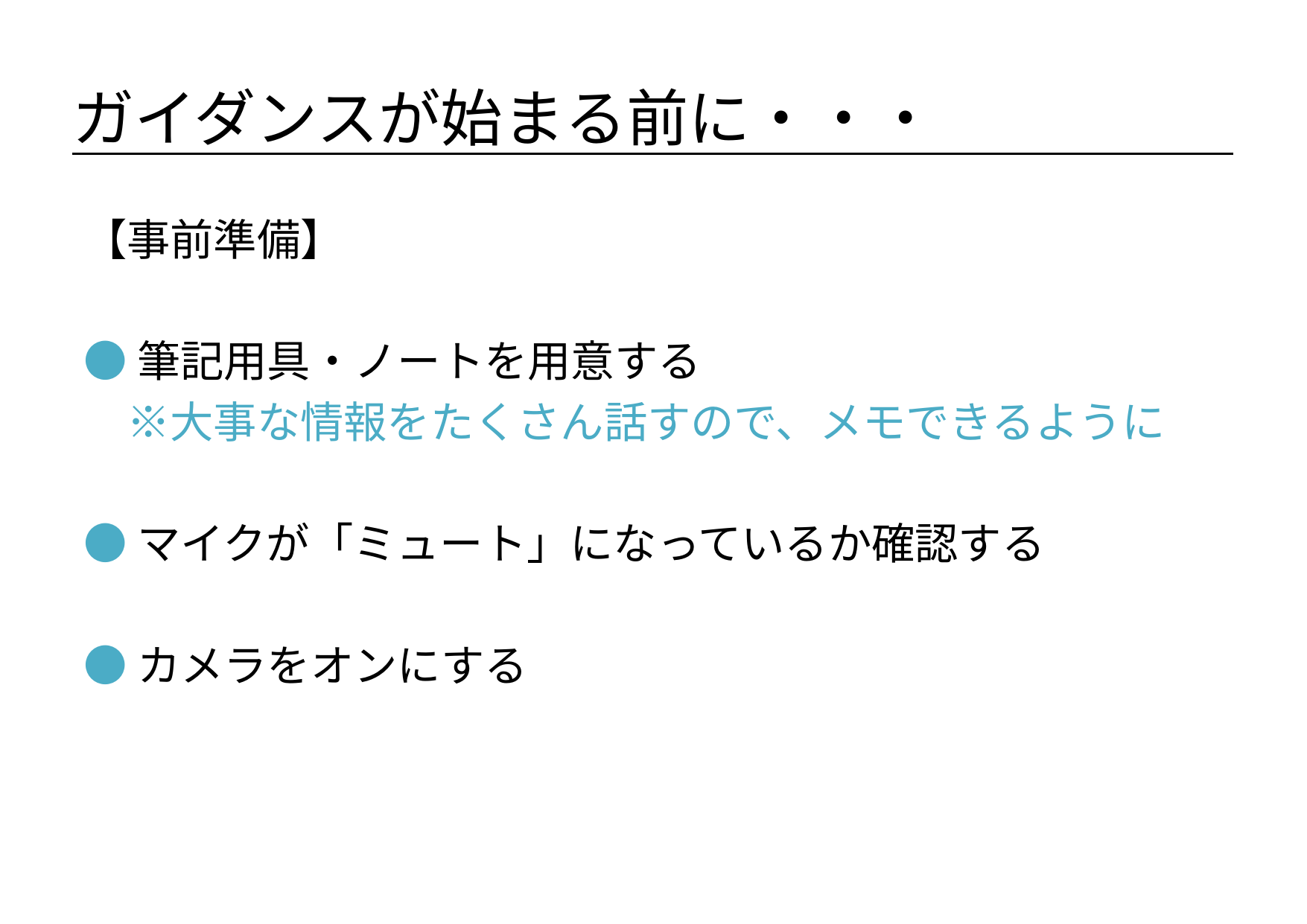

# ガイダンスが始まる前に・・・
【事前準備】

●筆記用具・ノートを用意する
　※大事な情報をたくさん話すので、メモできるように

●マイクが「ミュート」になっているか確認する

●カメラをオンにする